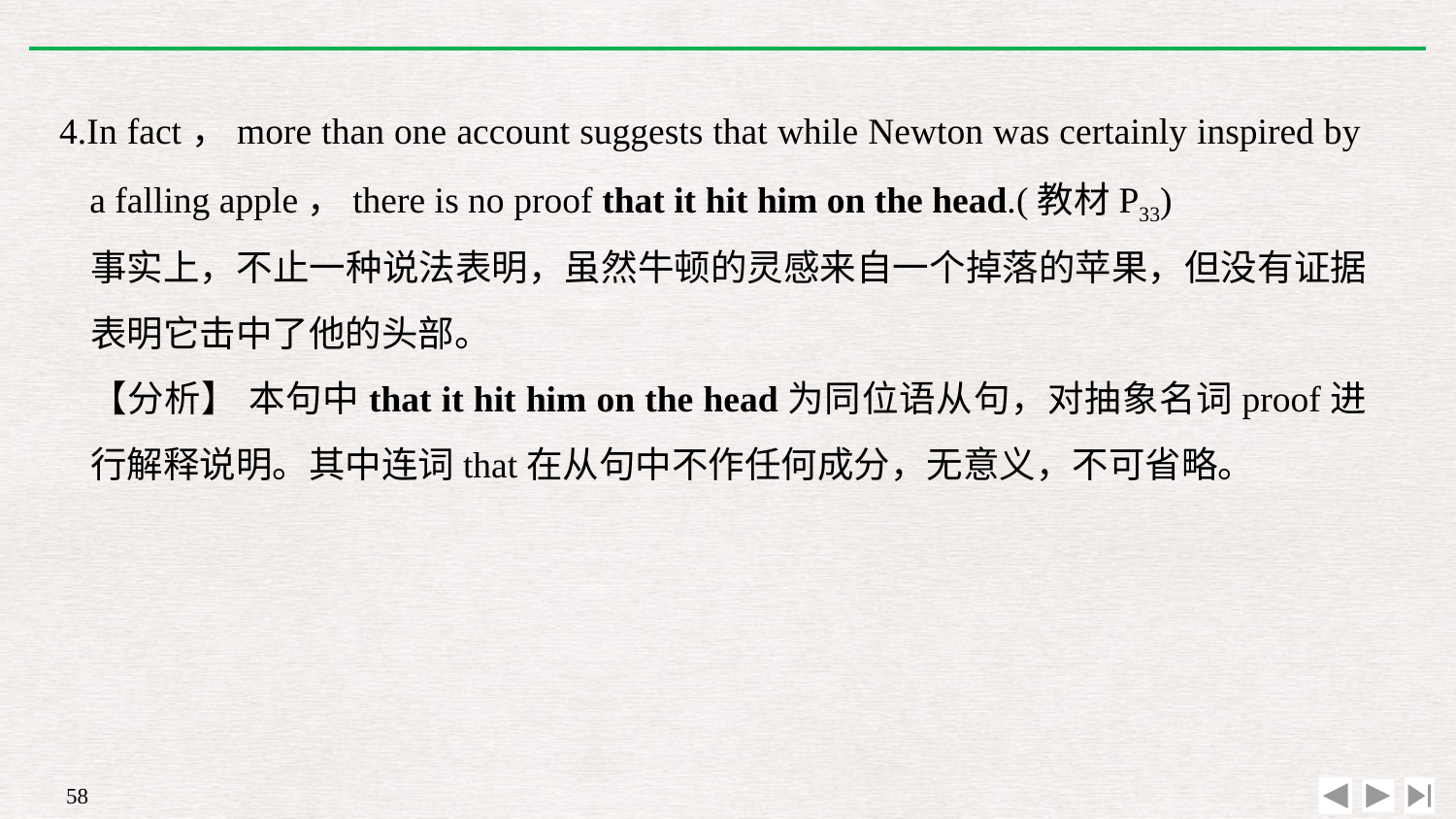

4.In fact，more than one account suggests that while Newton was certainly inspired by a falling apple，there is no proof that it hit him on the head.(教材P33)
事实上，不止一种说法表明，虽然牛顿的灵感来自一个掉落的苹果，但没有证据表明它击中了他的头部。
【分析】 本句中that it hit him on the head为同位语从句，对抽象名词proof进行解释说明。其中连词that在从句中不作任何成分，无意义，不可省略。